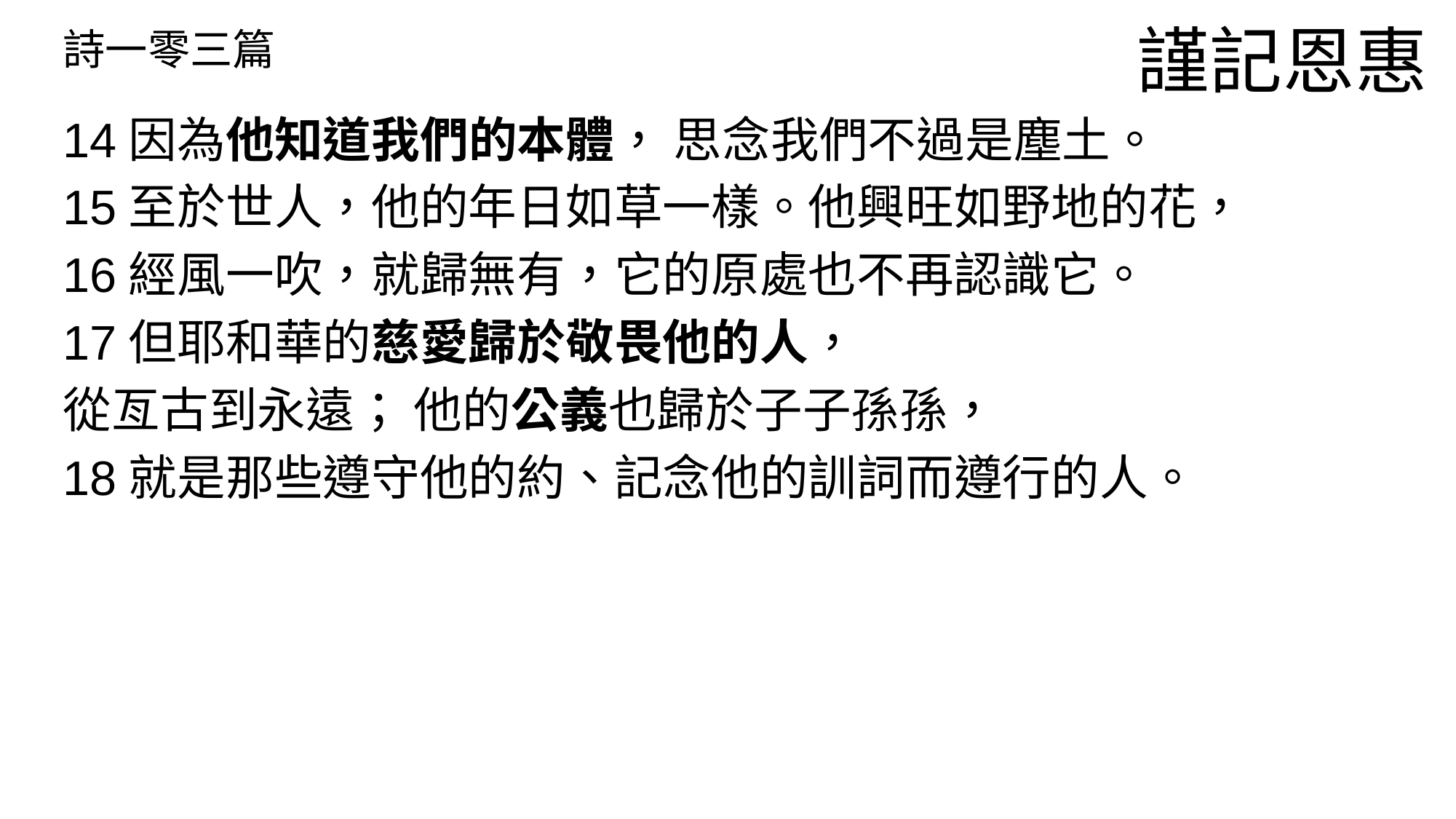

# 詩一零三篇
謹記恩惠
14因為他知道我們的本體， 思念我們不過是塵土。
15至於世人，他的年日如草一樣。他興旺如野地的花，
16經風一吹，就歸無有，它的原處也不再認識它。
17但耶和華的慈愛歸於敬畏他的人，
從亙古到永遠； 他的公義也歸於子子孫孫，
18就是那些遵守他的約、記念他的訓詞而遵行的人。